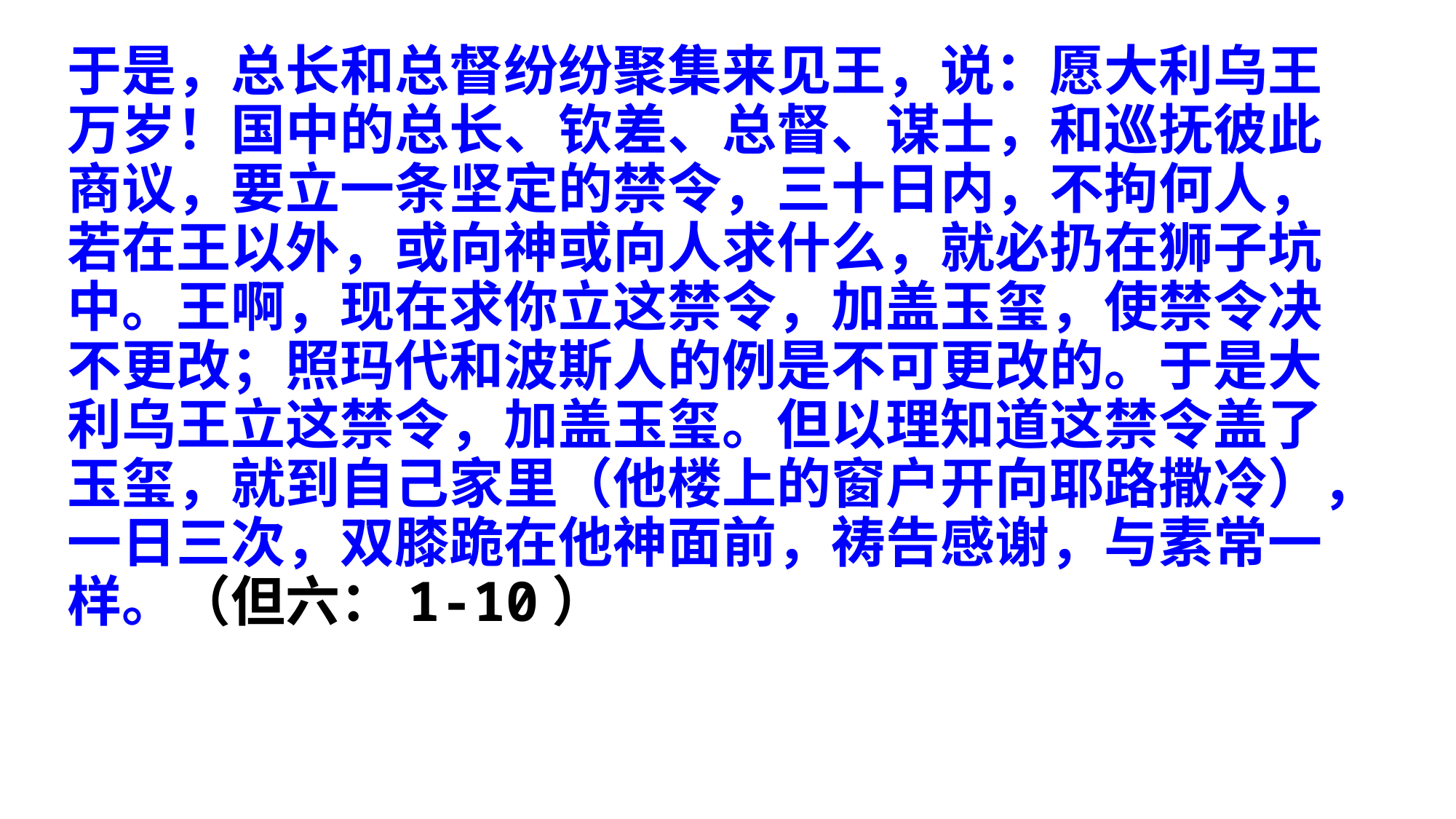

于是，总长和总督纷纷聚集来见王，说：愿大利乌王万岁！国中的总长、钦差、总督、谋士，和巡抚彼此商议，要立一条坚定的禁令，三十日内，不拘何人，若在王以外，或向神或向人求什么，就必扔在狮子坑中。王啊，现在求你立这禁令，加盖玉玺，使禁令决不更改；照玛代和波斯人的例是不可更改的。于是大利乌王立这禁令，加盖玉玺。但以理知道这禁令盖了玉玺，就到自己家里（他楼上的窗户开向耶路撒冷），一日三次，双膝跪在他神面前，祷告感谢，与素常一样。（但六：1-10）